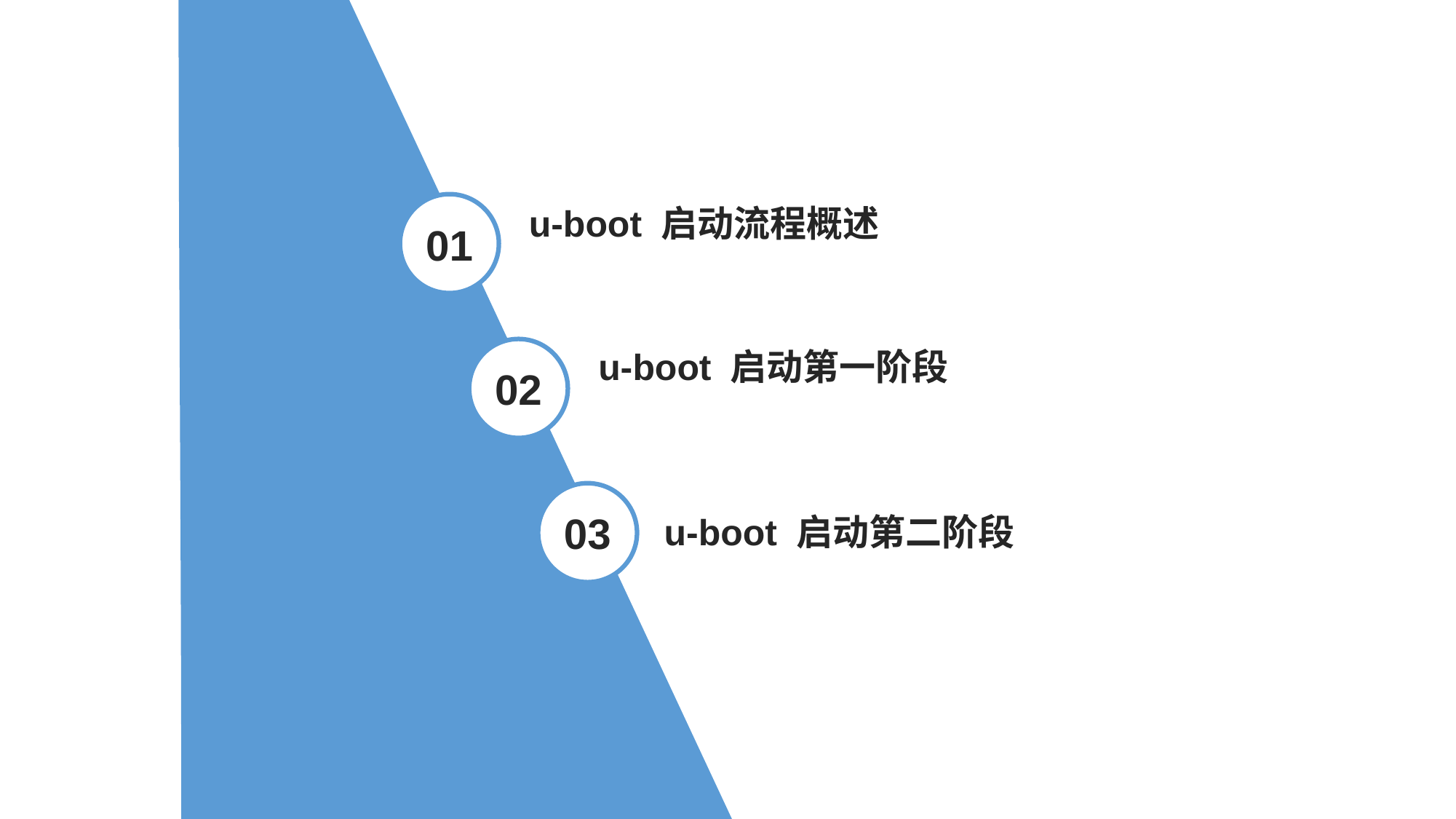

01
u-boot 启动流程概述

02
u-boot 启动第一阶段

03
u-boot 启动第二阶段